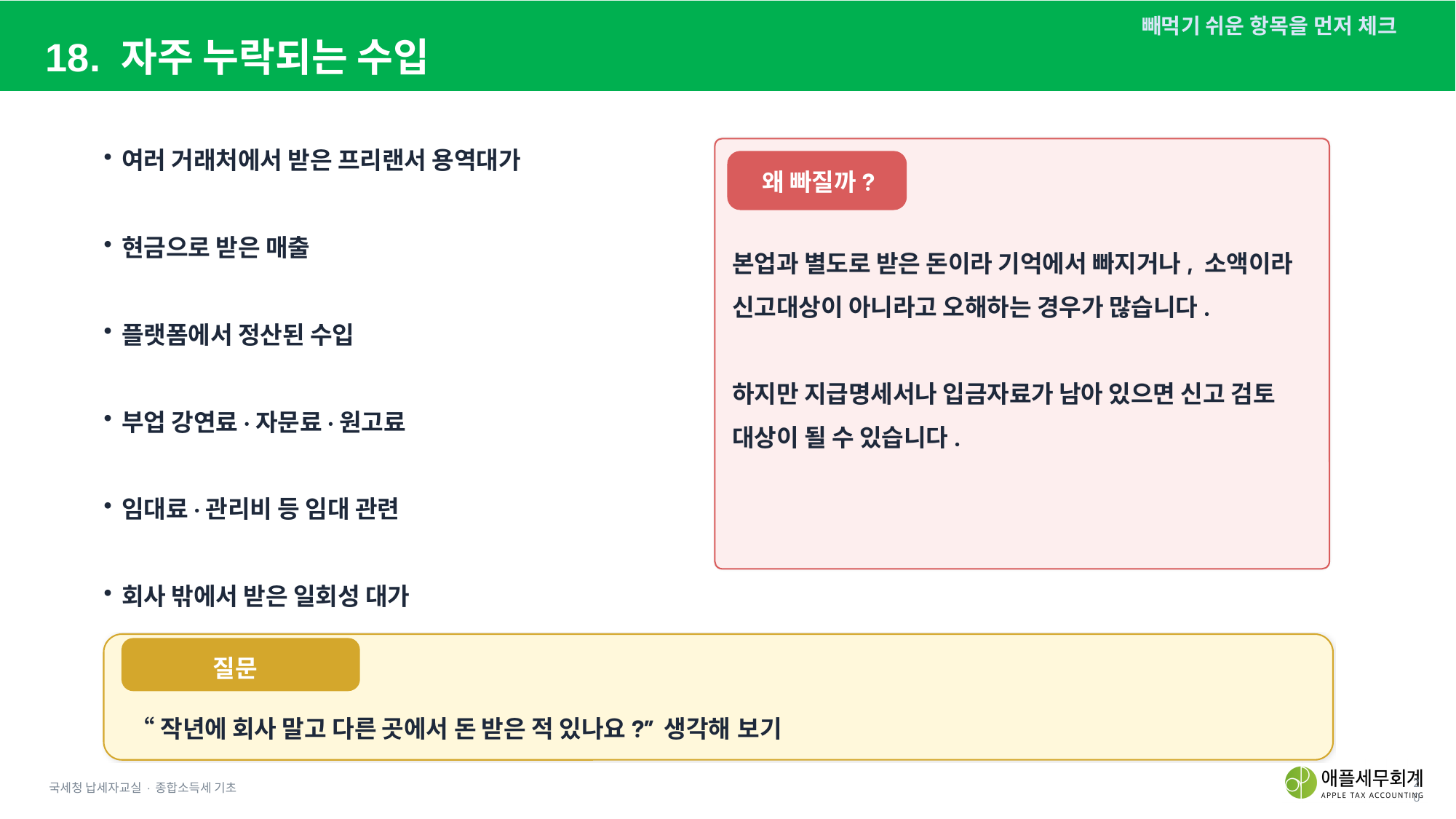

빼먹기 쉬운 항목을 먼저 체크
18. 자주 누락되는 수입
여러 거래처에서 받은 프리랜서 용역대가

현금으로 받은 매출

플랫폼에서 정산된 수입

부업 강연료·자문료·원고료

임대료·관리비 등 임대 관련

회사 밖에서 받은 일회성 대가

왜 빠질까?
본업과 별도로 받은 돈이라 기억에서 빠지거나, 소액이라 신고대상이 아니라고 오해하는 경우가 많습니다.

하지만 지급명세서나 입금자료가 남아 있으면 신고 검토 대상이 될 수 있습니다.

질문

“작년에 회사 말고 다른 곳에서 돈 받은 적 있나요?” 생각해 보기
국세청 납세자교실 · 종합소득세 기초
20